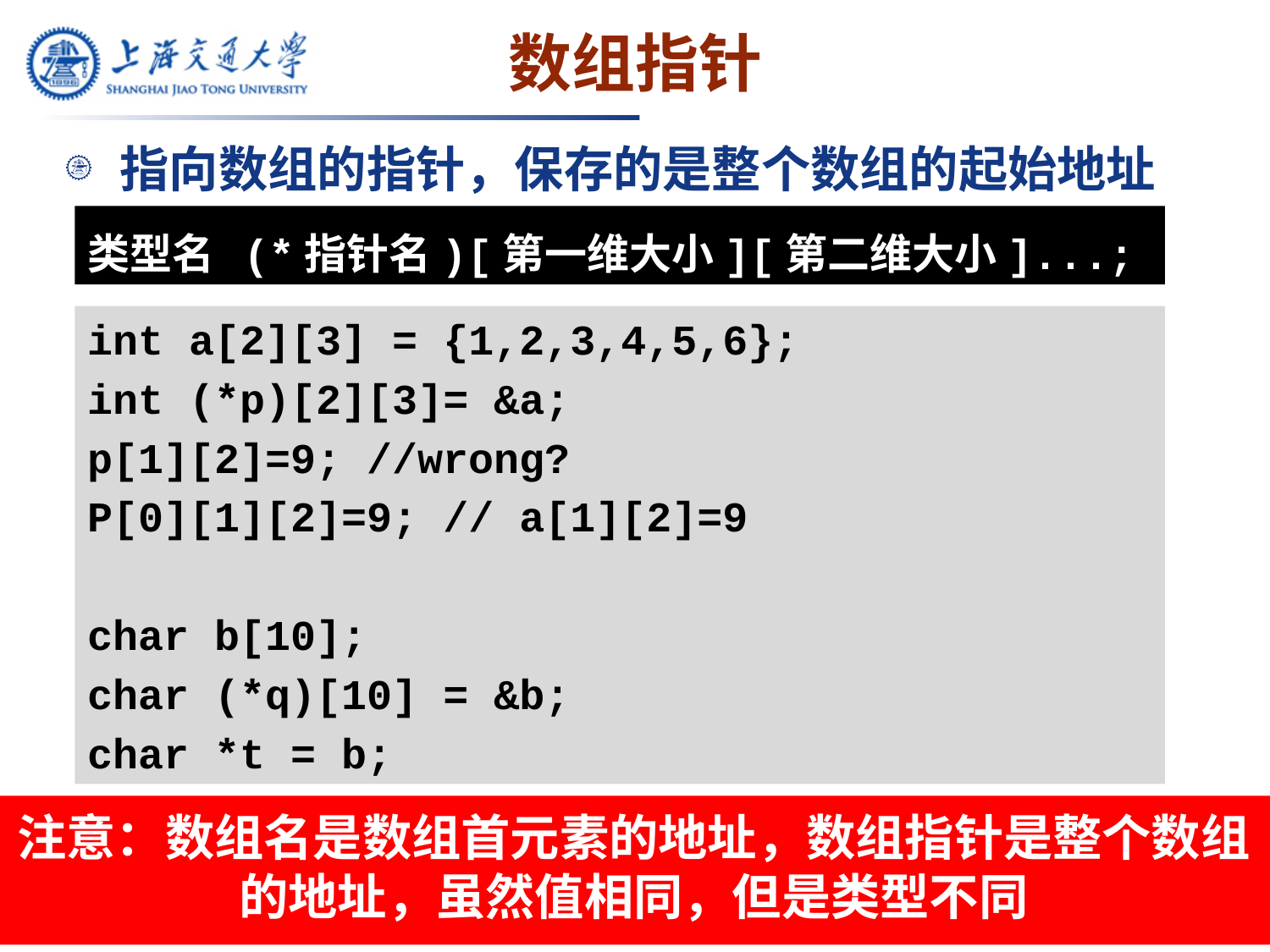

# 数组指针
指向数组的指针，保存的是整个数组的起始地址

类型名  (*指针名)[第一维大小][第二维大小]...;
int a[2][3] = {1,2,3,4,5,6};
int (*p)[2][3]= &a;
p[1][2]=9; //wrong?
P[0][1][2]=9; // a[1][2]=9

char b[10];
char (*q)[10] = &b;
char *t = b;

注意：数组名是数组首元素的地址，数组指针是整个数组的地址，虽然值相同，但是类型不同